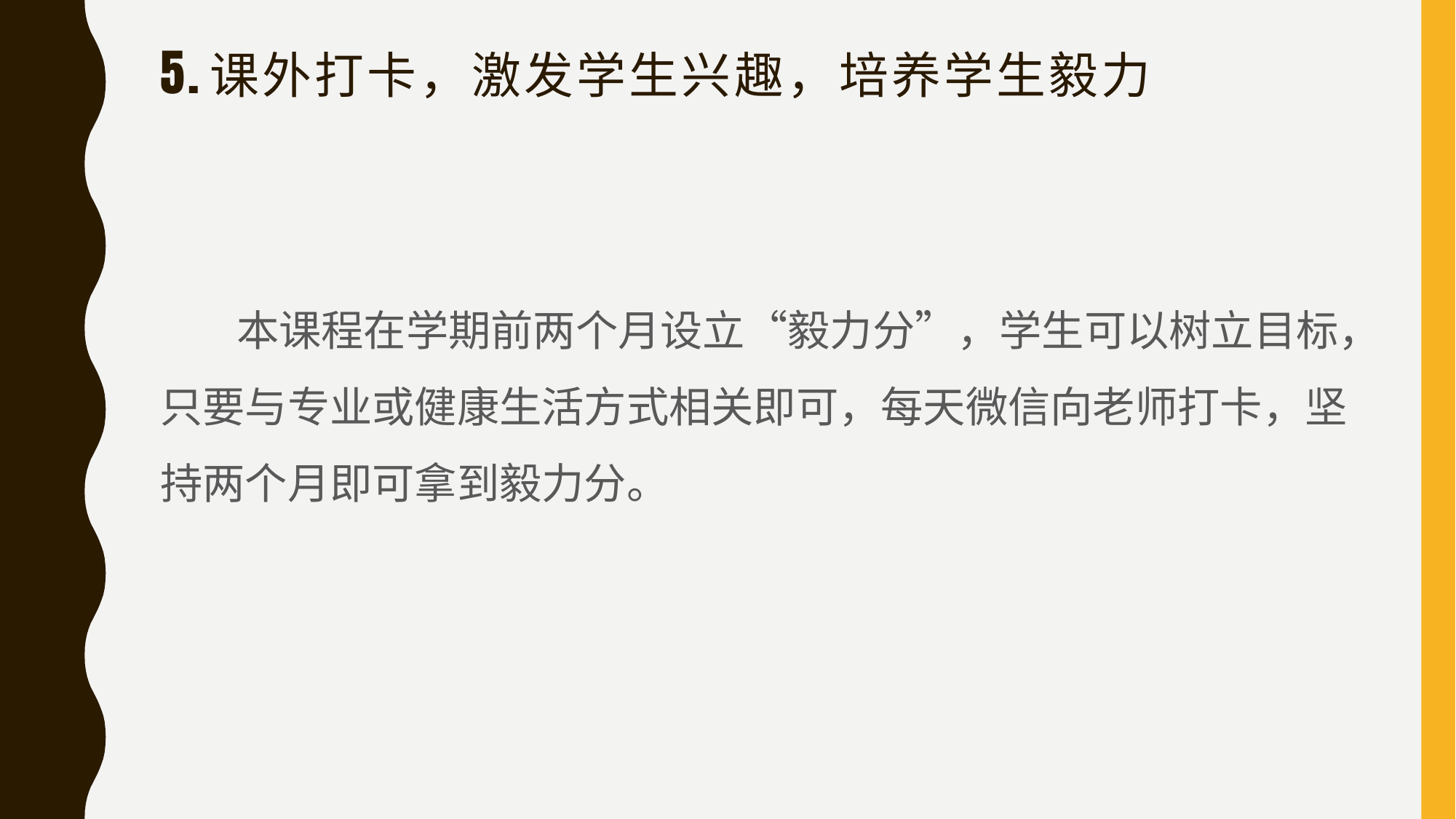

# 5.课外打卡，激发学生兴趣，培养学生毅力
       本课程在学期前两个月设立“毅力分”，学生可以树立目标，只要与专业或健康生活方式相关即可，每天微信向老师打卡，坚持两个月即可拿到毅力分。